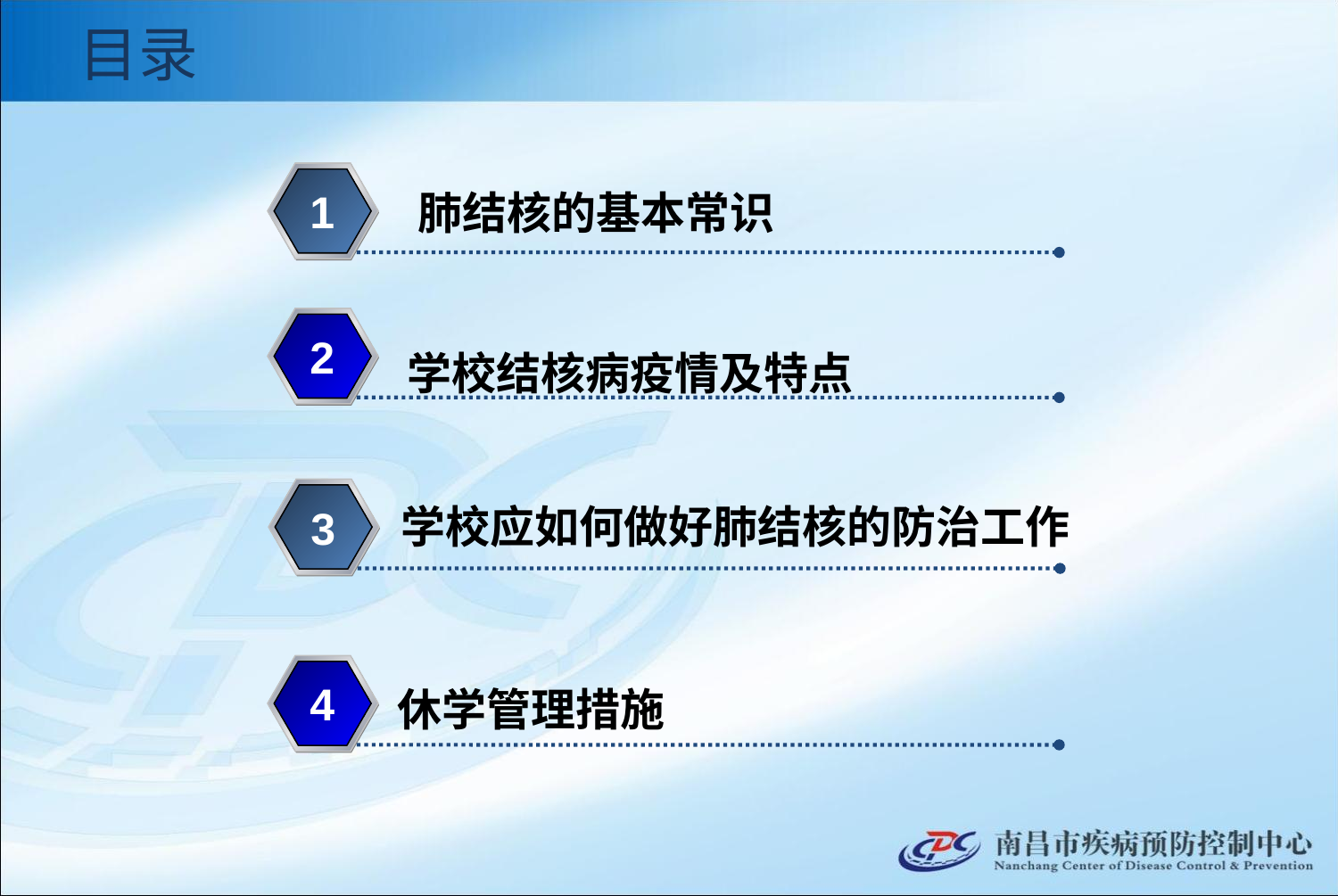

#

目录

1

  肺结核的基本常识

2

  学校结核病疫情及特点

3

学校应如何做好肺结核的防治工作

4

休学管理措施